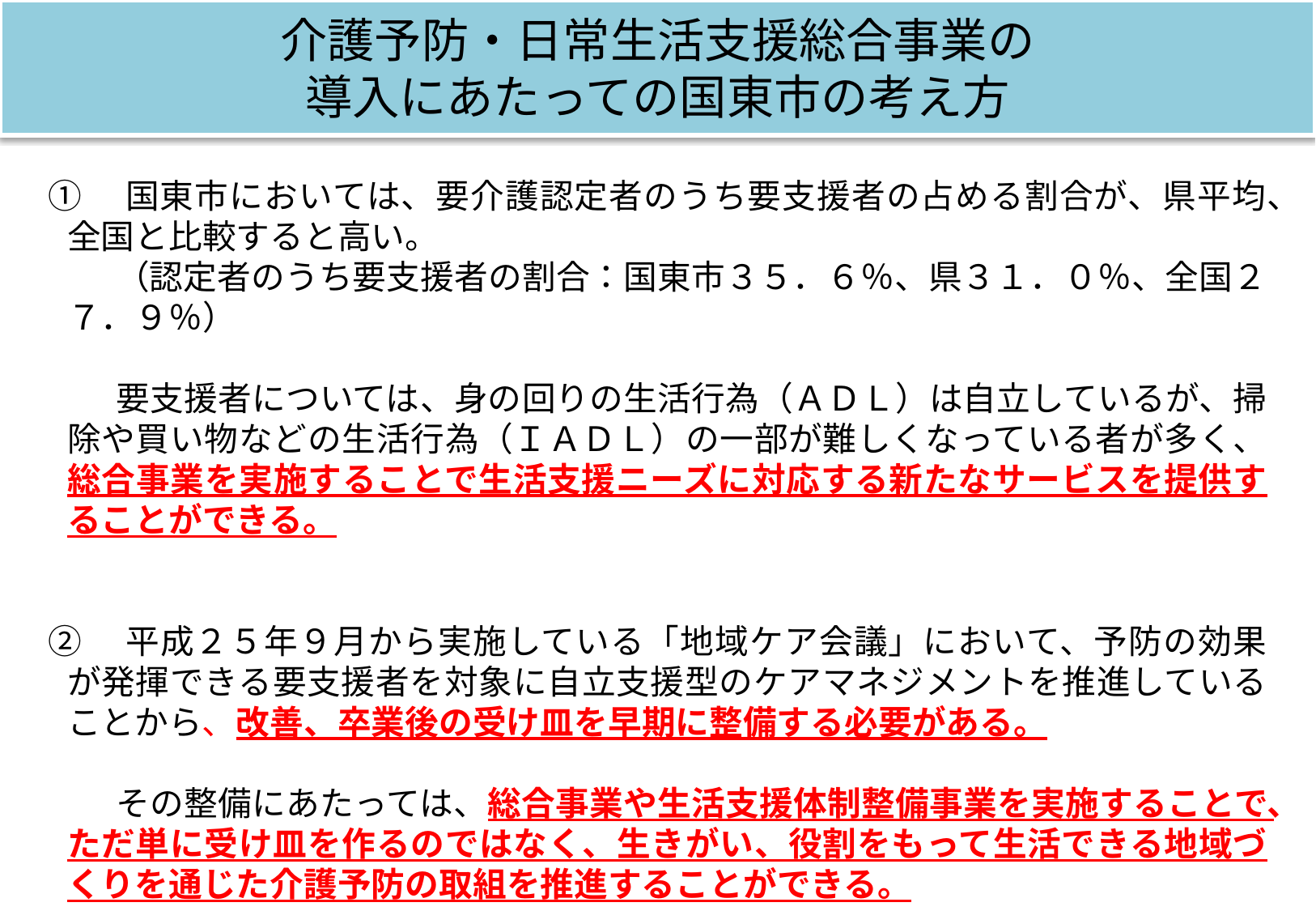

介護予防・日常生活支援総合事業の
導入にあたっての国東市の考え方
①　国東市においては、要介護認定者のうち要支援者の占める割合が、県平均、全国と比較すると高い。
　　（認定者のうち要支援者の割合：国東市３５．６％、県３１．０％、全国２７．９％）

　　要支援者については、身の回りの生活行為（ＡＤＬ）は自立しているが、掃除や買い物などの生活行為（ＩＡＤＬ）の一部が難しくなっている者が多く、総合事業を実施することで生活支援ニーズに対応する新たなサービスを提供することができる。

②　平成２５年９月から実施している「地域ケア会議」において、予防の効果が発揮できる要支援者を対象に自立支援型のケアマネジメントを推進していることから、改善、卒業後の受け皿を早期に整備する必要がある。

　　その整備にあたっては、総合事業や生活支援体制整備事業を実施することで、ただ単に受け皿を作るのではなく、生きがい、役割をもって生活できる地域づくりを通じた介護予防の取組を推進することができる。